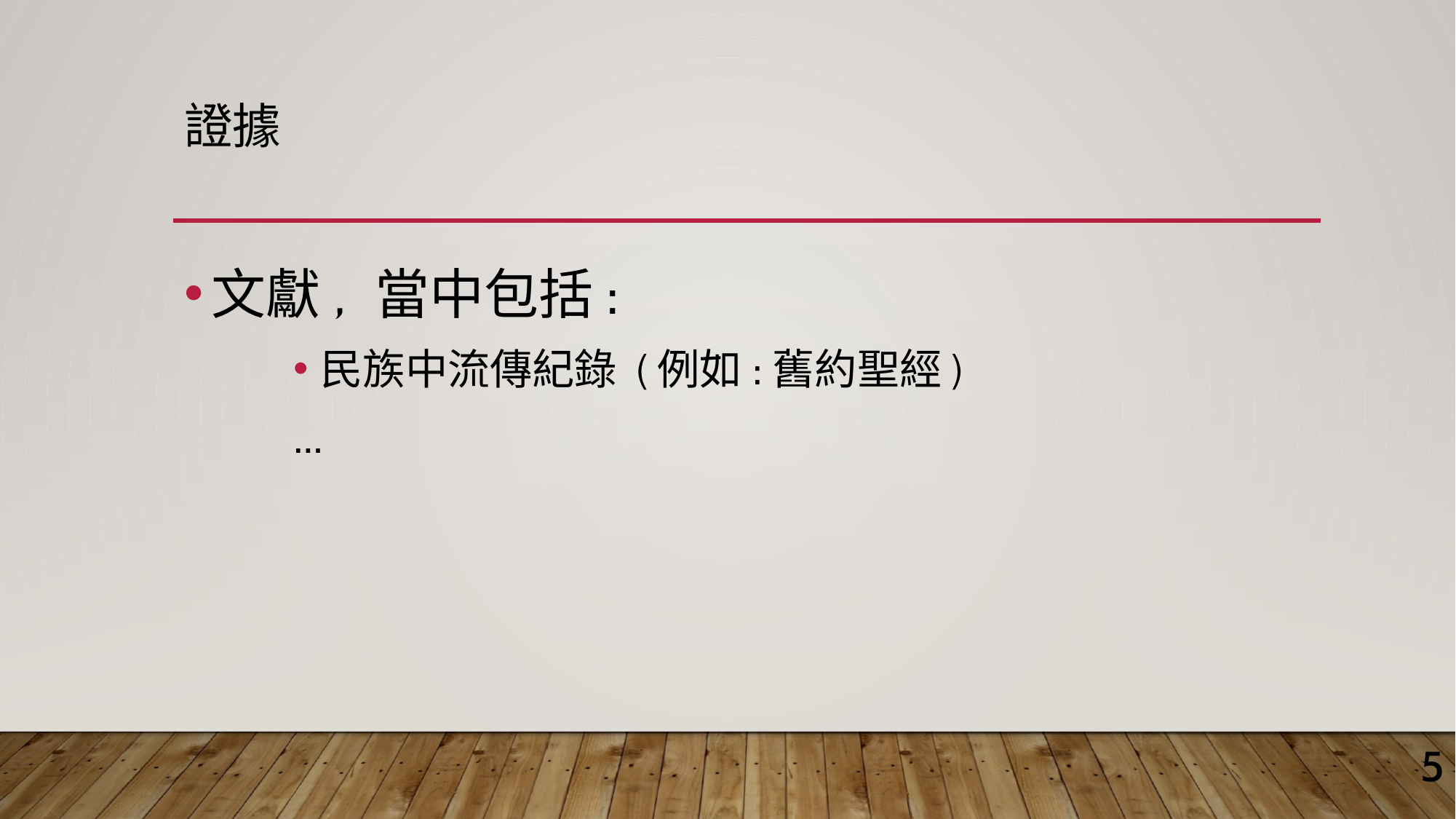

# 證據
文獻, 當中包括:
民族中流傳紀錄 (例如:舊約聖經)
…

5